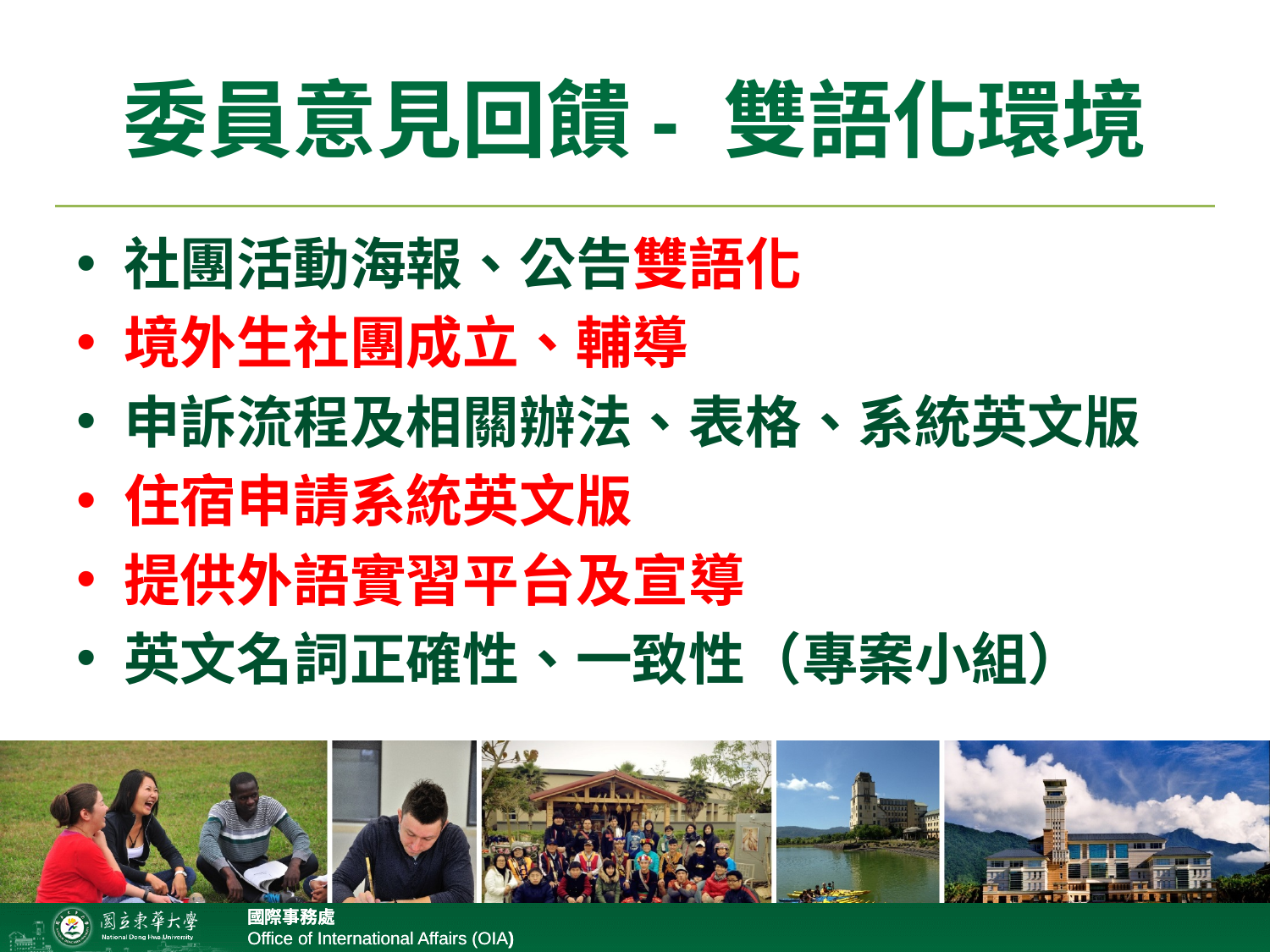

# 委員意見回饋- 雙語化環境
社團活動海報、公告雙語化
境外生社團成立、輔導
申訴流程及相關辦法、表格、系統英文版
住宿申請系統英文版
提供外語實習平台及宣導
英文名詞正確性、一致性（專案小組）